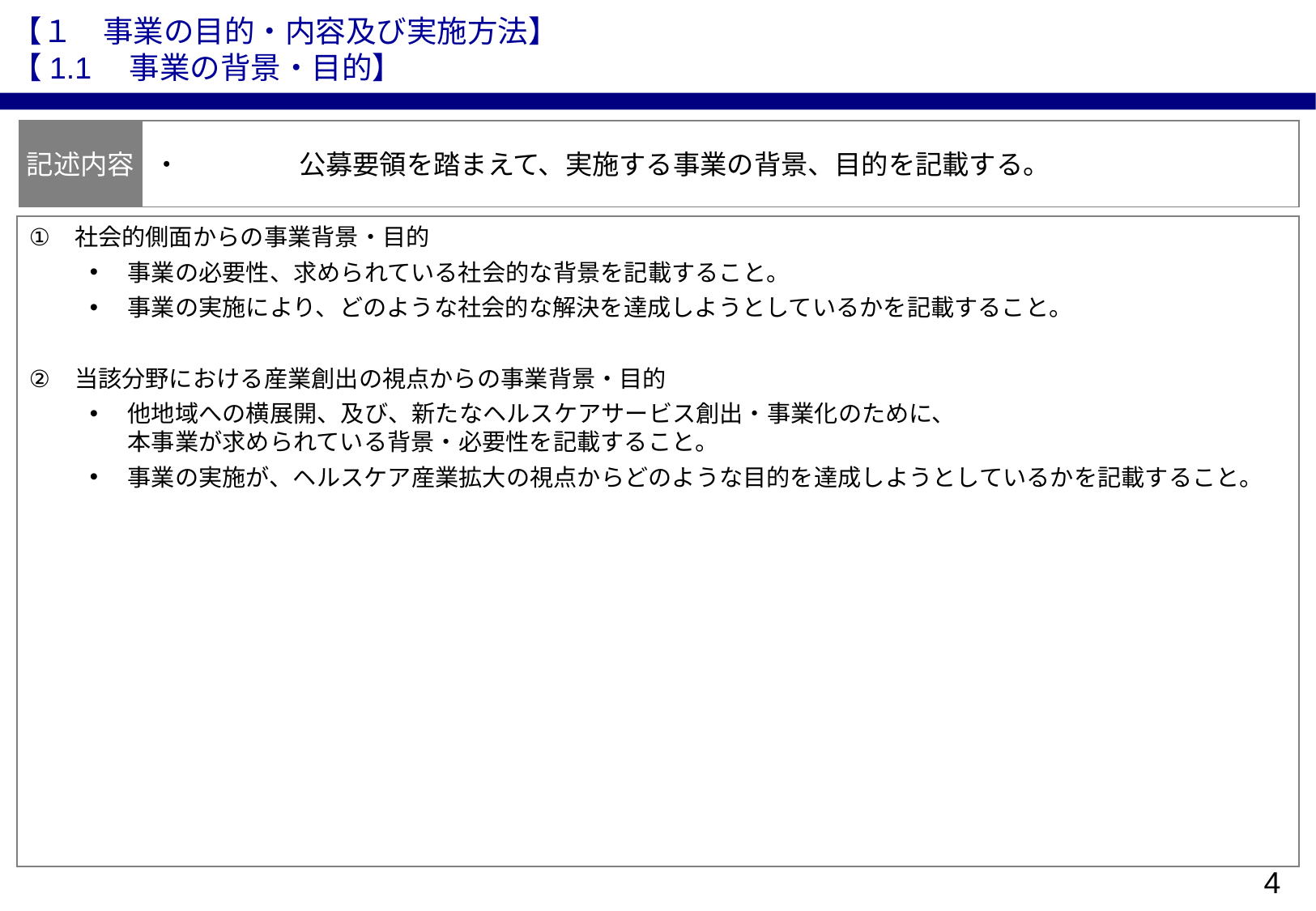

【１　事業の目的・内容及び実施方法】
【1.1　事業の背景・目的】
記述内容
・	公募要領を踏まえて、実施する事業の背景、目的を記載する。
社会的側面からの事業背景・目的
事業の必要性、求められている社会的な背景を記載すること。
事業の実施により、どのような社会的な解決を達成しようとしているかを記載すること。

当該分野における産業創出の視点からの事業背景・目的
他地域への横展開、及び、新たなヘルスケアサービス創出・事業化のために、
本事業が求められている背景・必要性を記載すること。
事業の実施が、ヘルスケア産業拡大の視点からどのような目的を達成しようとしているかを記載すること。